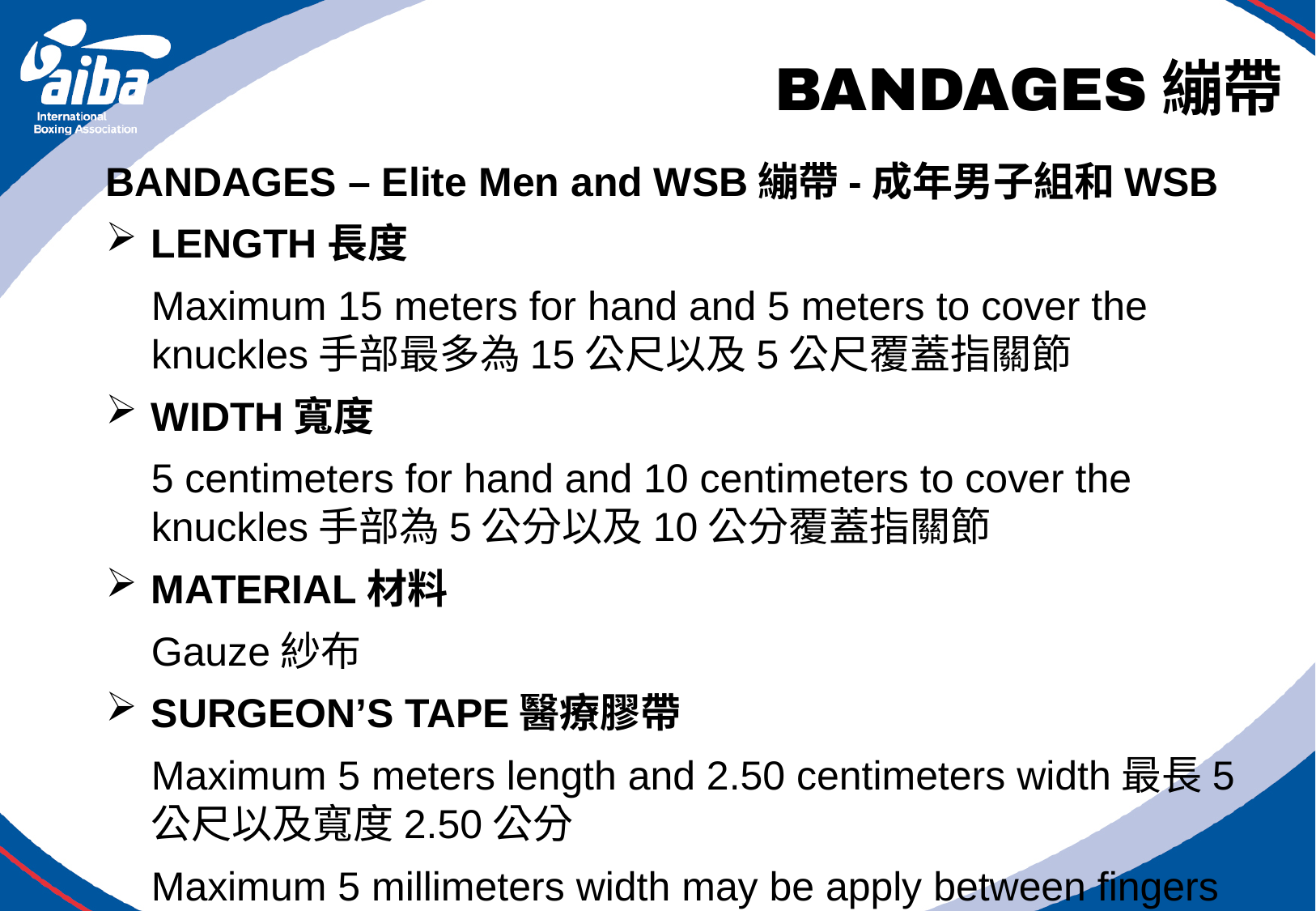

# BANDAGES繃帶
BANDAGES – Elite Men and WSB繃帶-成年男子組和WSB
LENGTH長度
	Maximum 15 meters for hand and 5 meters to cover the knuckles手部最多為15公尺以及5公尺覆蓋指關節
WIDTH寬度
	5 centimeters for hand and 10 centimeters to cover the knuckles手部為5公分以及10公分覆蓋指關節
MATERIAL材料
	Gauze紗布
SURGEON’S TAPE醫療膠帶
	Maximum 5 meters length and 2.50 centimeters width最長5公尺以及寬度2.50公分
	Maximum 5 millimeters width may be apply between fingers手指間的最大使用寬度為5毫米